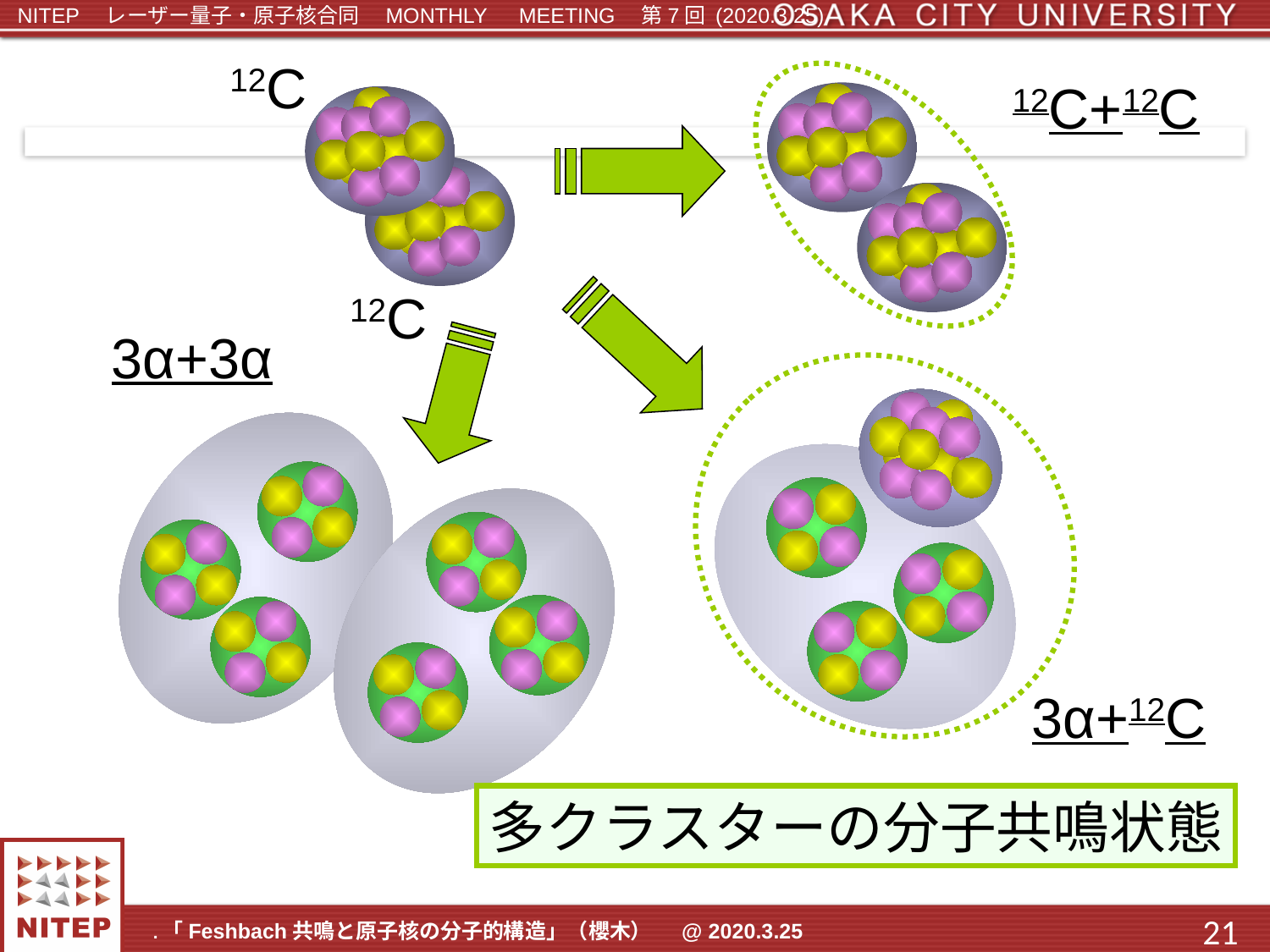

12C

12C+12C

12C

3α+3α

3α+12C
多クラスターの分子共鳴状態
21